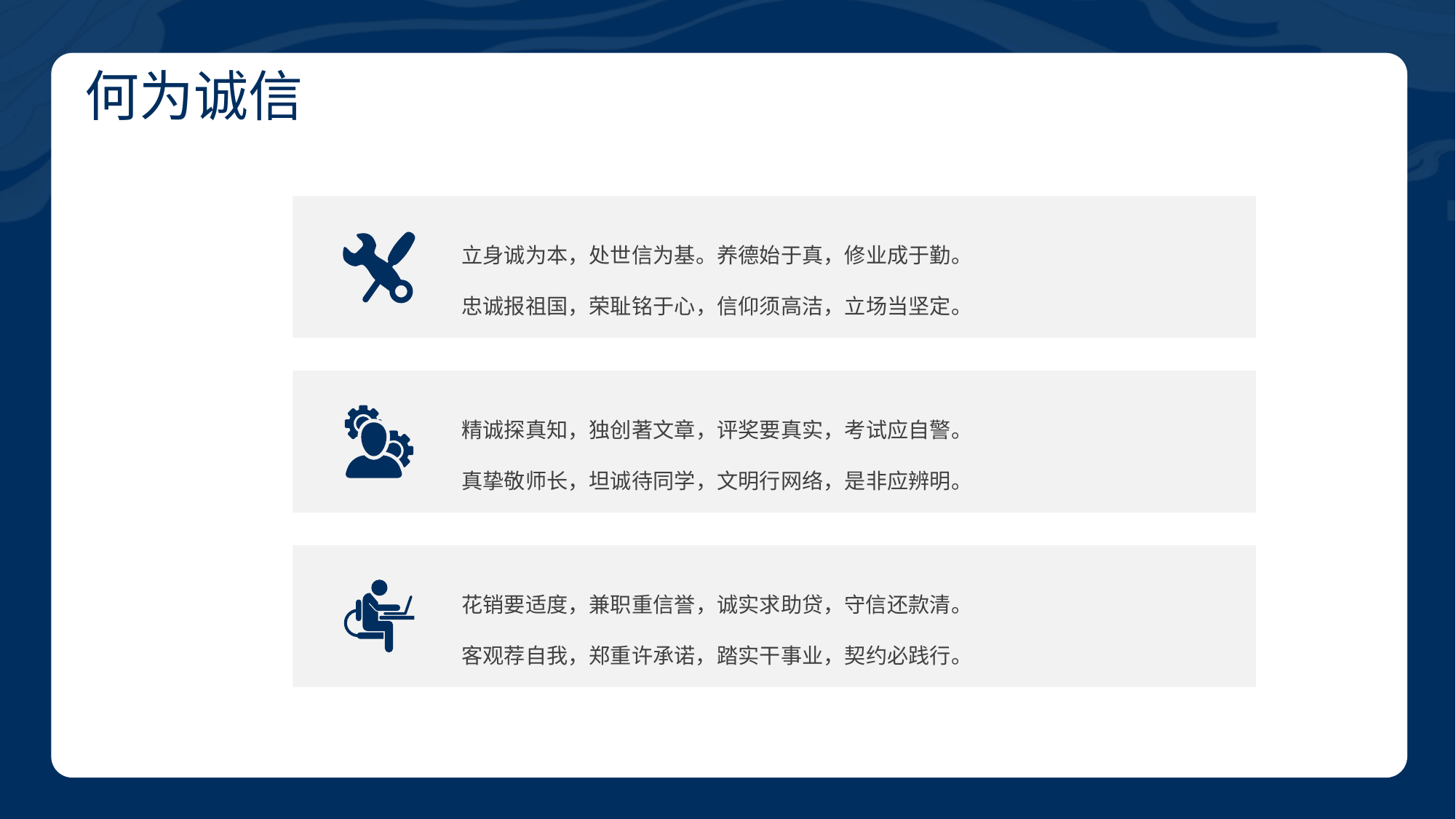

BY YUSHEN
何为诚信

立身诚为本，处世信为基。养德始于真，修业成于勤。
忠诚报祖国，荣耻铭于心，信仰须高洁，立场当坚定。

精诚探真知，独创著文章，评奖要真实，考试应自警。
真挚敬师长，坦诚待同学，文明行网络，是非应辨明。

花销要适度，兼职重信誉，诚实求助贷，守信还款清。
客观荐自我，郑重许承诺，踏实干事业，契约必践行。